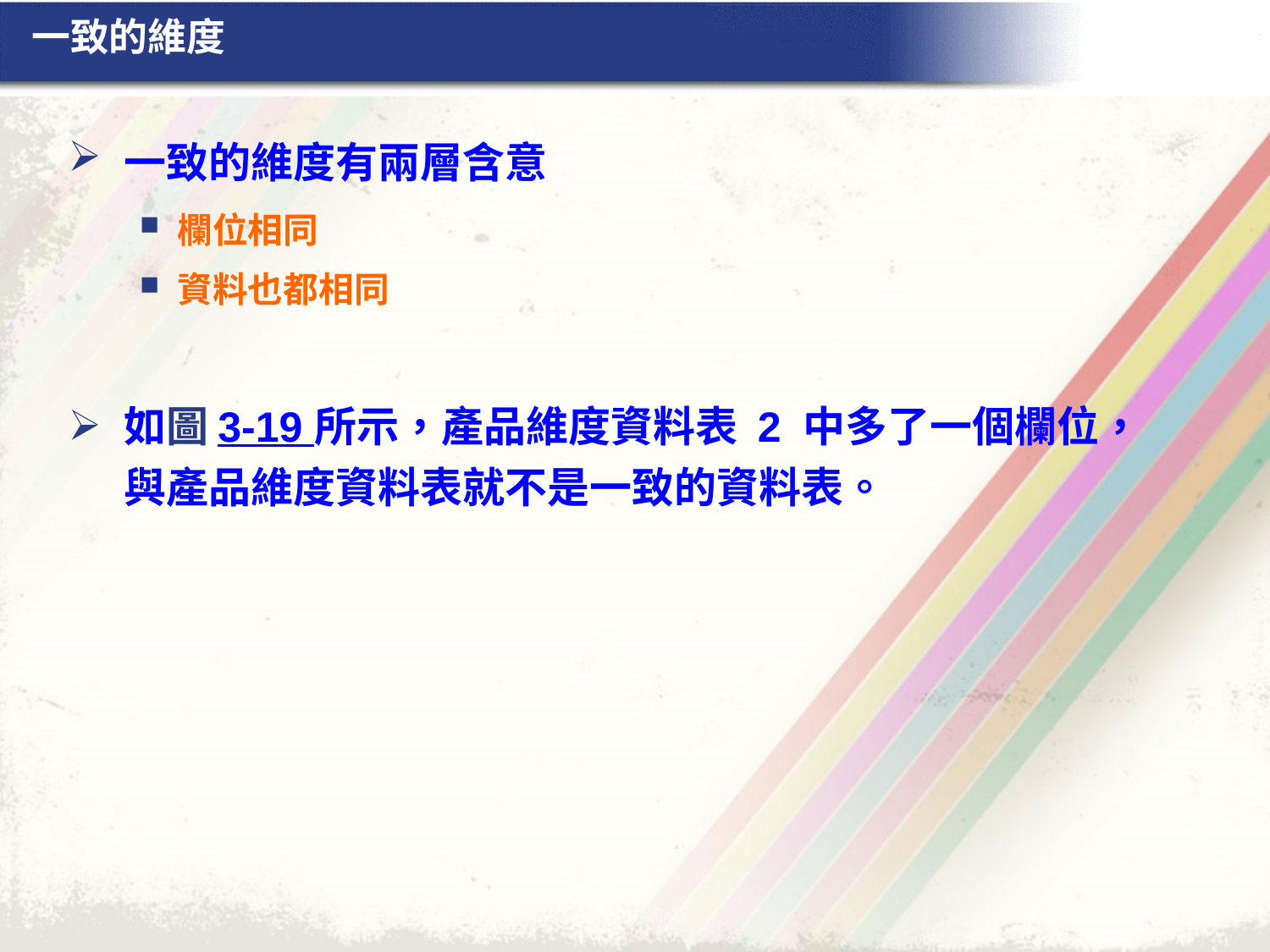

# 一致的維度
一致的維度有兩層含意
欄位相同
資料也都相同

如圖 3-19 所示，產品維度資料表 2 中多了一個欄位，與產品維度資料表就不是一致的資料表。